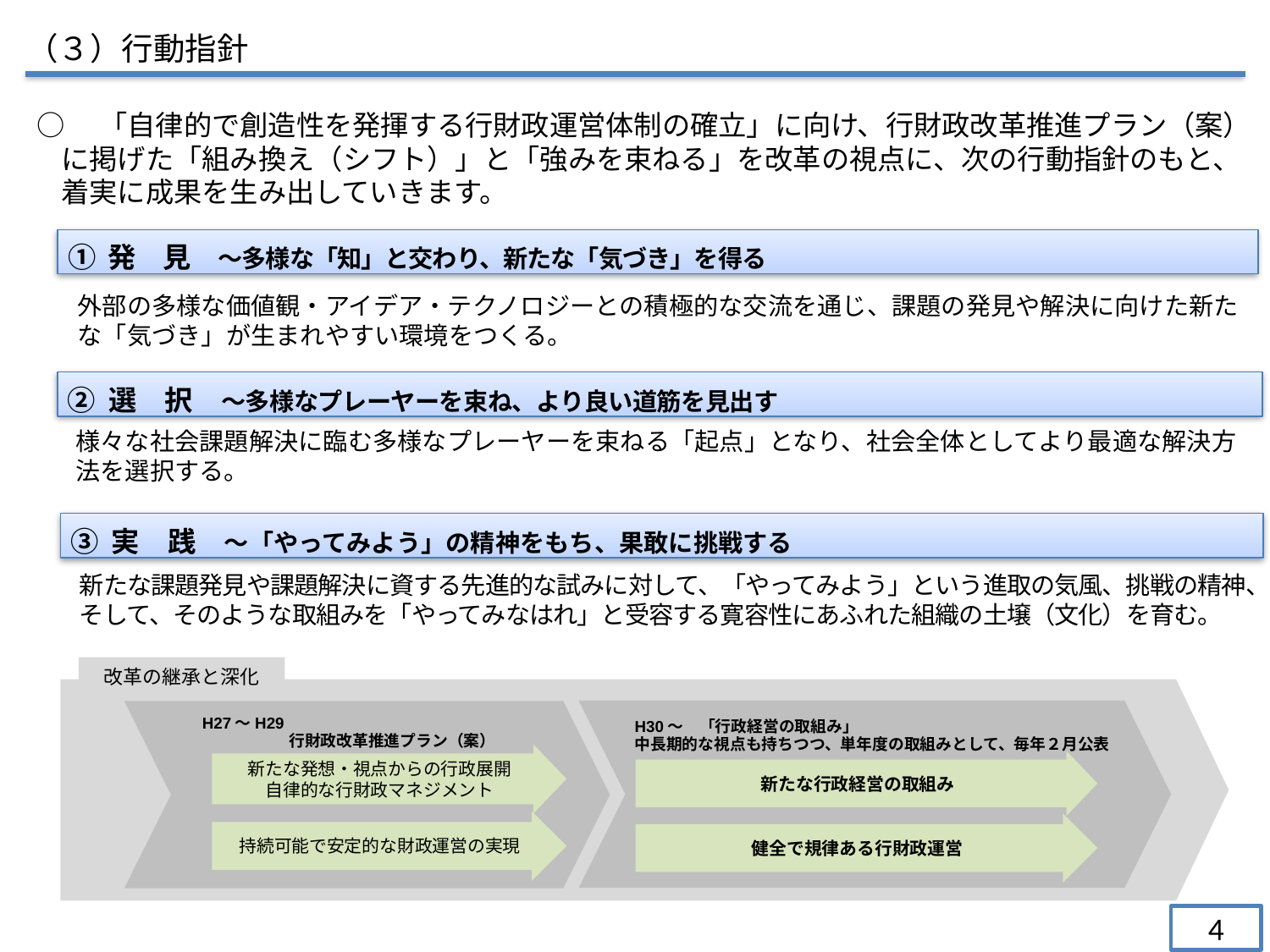

（３）行動指針
○　「自律的で創造性を発揮する行財政運営体制の確立」に向け、行財政改革推進プラン（案）に掲げた「組み換え（シフト）」と「強みを束ねる」を改革の視点に、次の行動指針のもと、着実に成果を生み出していきます。
① 発　見　～多様な「知」と交わり、新たな「気づき」を得る
外部の多様な価値観・アイデア・テクノロジーとの積極的な交流を通じ、課題の発見や解決に向けた新たな「気づき」が生まれやすい環境をつくる。
② 選　択　～多様なプレーヤーを束ね、より良い道筋を見出す
様々な社会課題解決に臨む多様なプレーヤーを束ねる「起点」となり、社会全体としてより最適な解決方法を選択する。
③ 実　践　～「やってみよう」の精神をもち、果敢に挑戦する
新たな課題発見や課題解決に資する先進的な試みに対して、「やってみよう」という進取の気風、挑戦の精神、そして、そのような取組みを「やってみなはれ」と受容する寛容性にあふれた組織の土壌（文化）を育む。
改革の継承と深化

H27～H29
                       行財政改革推進プラン（案）
H30～　「行政経営の取組み」
中長期的な視点も持ちつつ、単年度の取組みとして、毎年２月公表

新たな発想・視点からの行政展開
自律的な行財政マネジメント
新たな行政経営の取組み
持続可能で安定的な財政運営の実現
健全で規律ある行財政運営
4